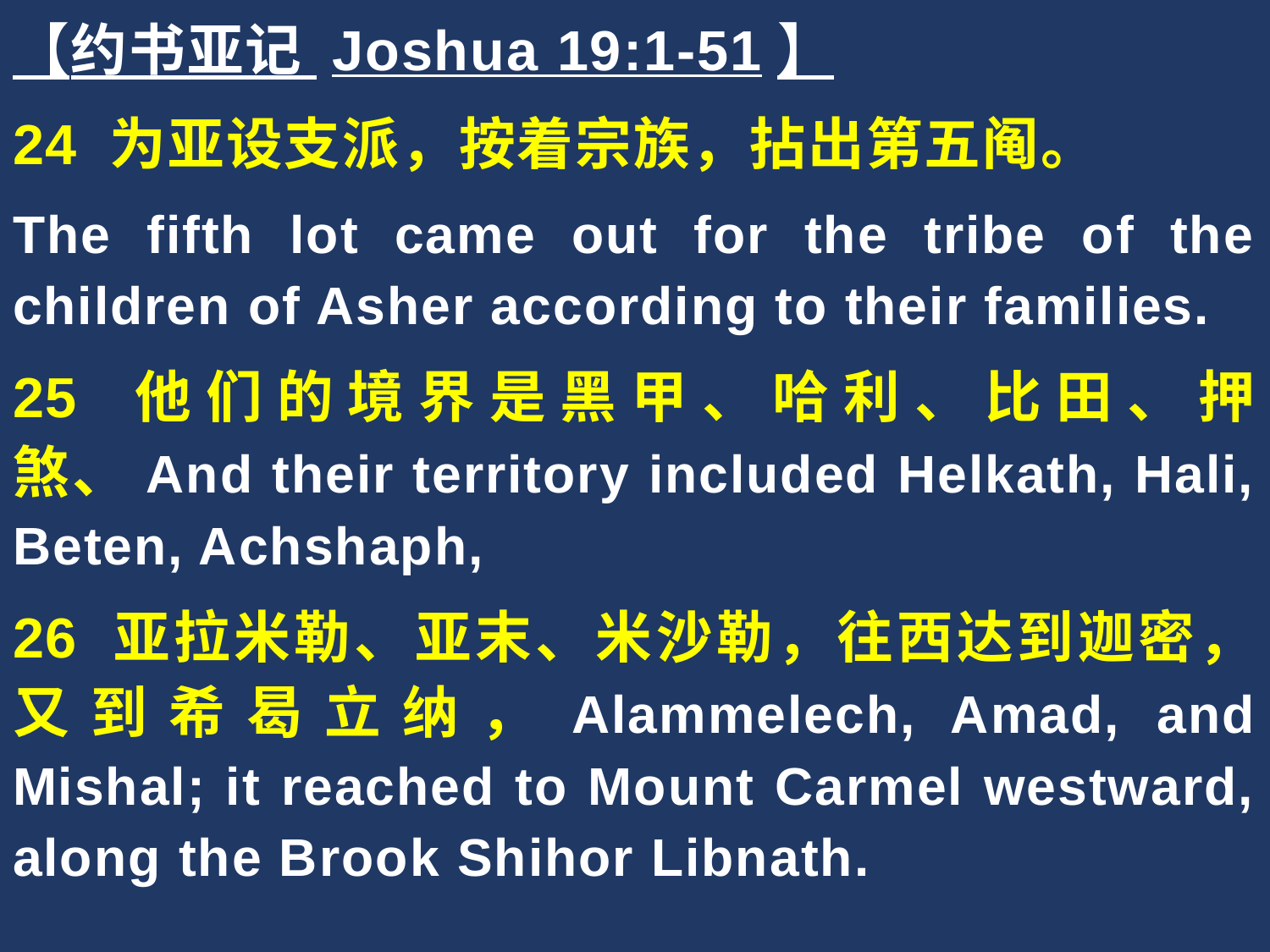

【约书亚记 Joshua 19:1-51】
24 为亚设支派，按着宗族，拈出第五阄。
The fifth lot came out for the tribe of the children of Asher according to their families.
25 他们的境界是黑甲、哈利、比田、押煞、And their territory included Helkath, Hali, Beten, Achshaph,
26 亚拉米勒、亚末、米沙勒，往西达到迦密，又到希曷立纳，Alammelech, Amad, and Mishal; it reached to Mount Carmel westward, along the Brook Shihor Libnath.